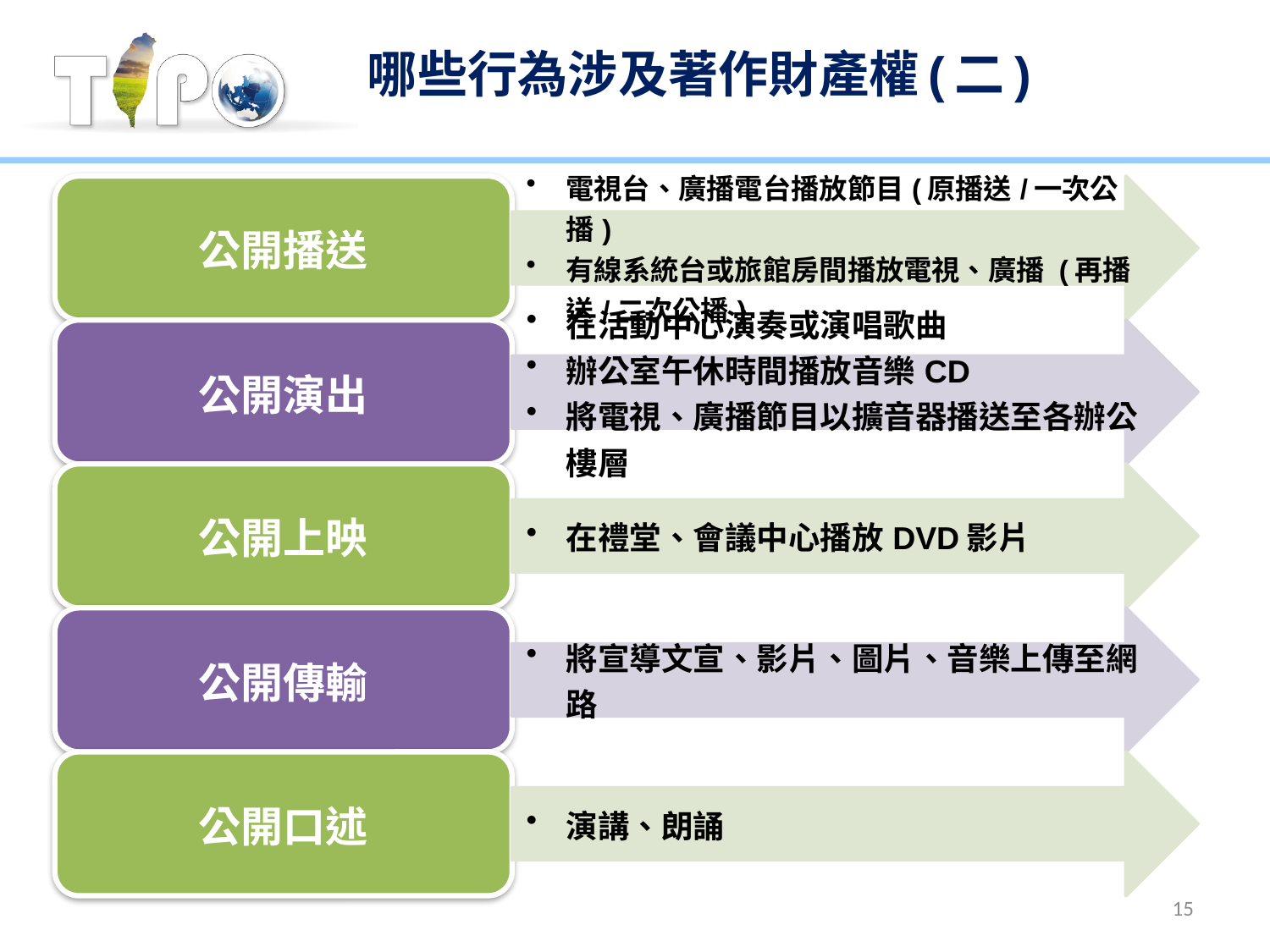

# 哪些行為涉及著作財產權(二)
公開播送
電視台、廣播電台播放節目(原播送/一次公播)
有線系統台或旅館房間播放電視、廣播 (再播送/二次公播)
公開演出
在活動中心演奏或演唱歌曲
辦公室午休時間播放音樂CD
將電視、廣播節目以擴音器播送至各辦公樓層
公開上映
在禮堂、會議中心播放DVD影片
公開傳輸
將宣導文宣、影片、圖片、音樂上傳至網路
公開口述
演講、朗誦
15